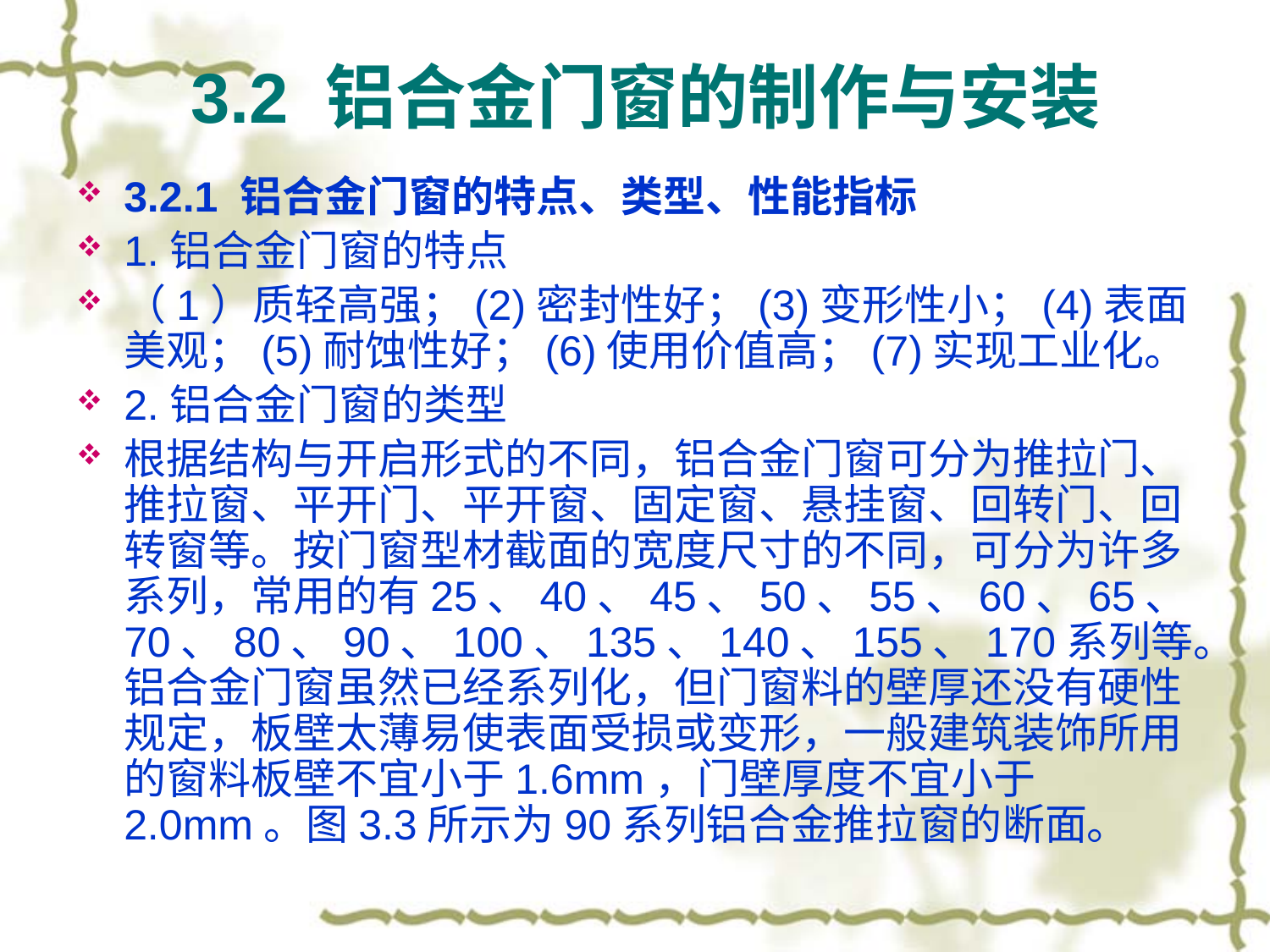

# 3.2 铝合金门窗的制作与安装
3.2.1 铝合金门窗的特点、类型、性能指标
1.铝合金门窗的特点
（1）质轻高强；(2)密封性好；(3)变形性小；(4)表面美观；(5)耐蚀性好；(6)使用价值高；(7)实现工业化。
2.铝合金门窗的类型
根据结构与开启形式的不同，铝合金门窗可分为推拉门、推拉窗、平开门、平开窗、固定窗、悬挂窗、回转门、回转窗等。按门窗型材截面的宽度尺寸的不同，可分为许多系列，常用的有25、40、45、50、55、60、65、70、80、90、100、135、140、155、170系列等。铝合金门窗虽然已经系列化，但门窗料的壁厚还没有硬性规定，板壁太薄易使表面受损或变形，一般建筑装饰所用的窗料板壁不宜小于1.6mm，门壁厚度不宜小于2.0mm。图3.3所示为90系列铝合金推拉窗的断面。